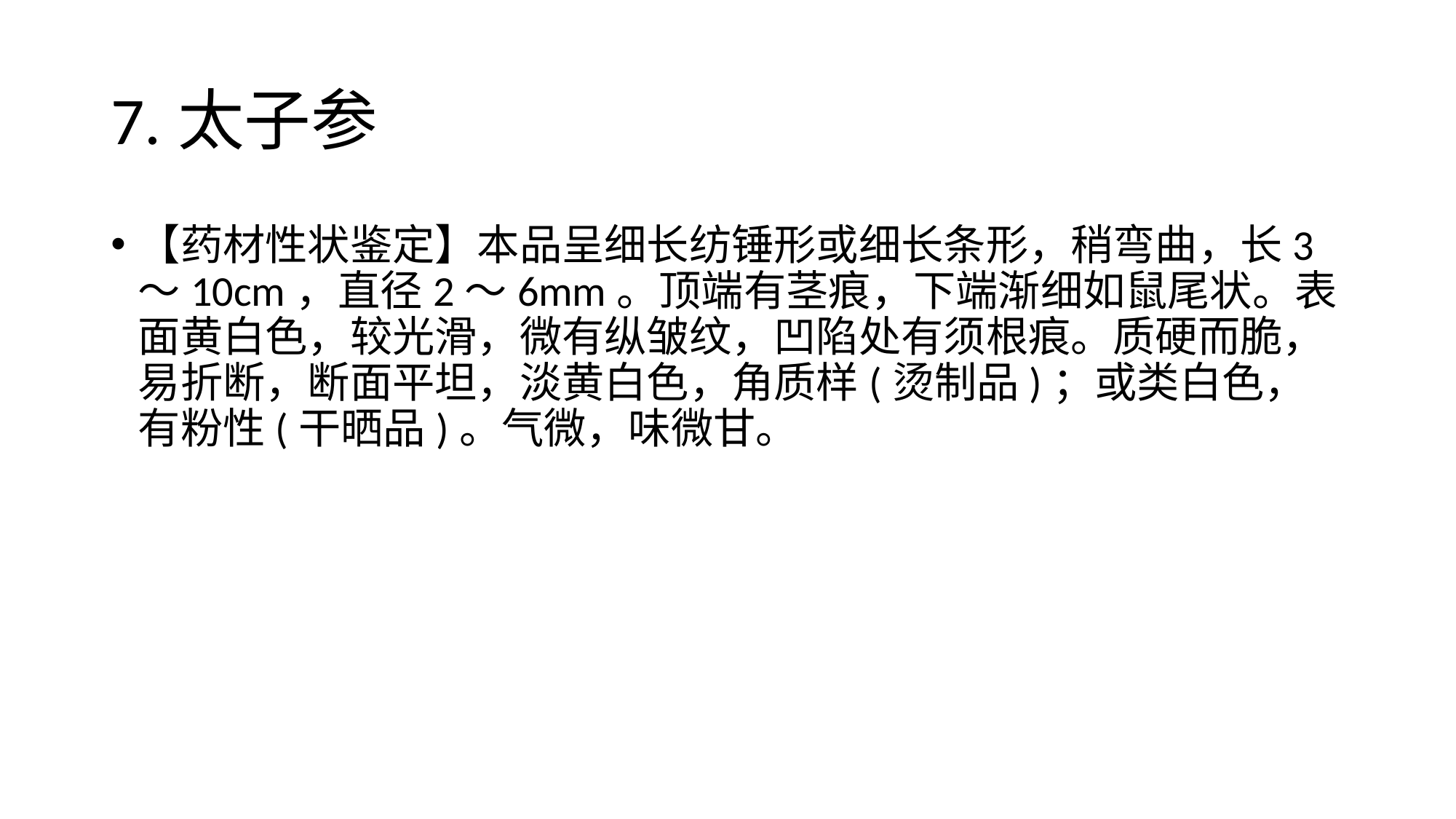

# 7.太子参
【药材性状鉴定】本品呈细长纺锤形或细长条形，稍弯曲，长3～10cm，直径2～6mm。顶端有茎痕，下端渐细如鼠尾状。表面黄白色，较光滑，微有纵皱纹，凹陷处有须根痕。质硬而脆，易折断，断面平坦，淡黄白色，角质样(烫制品)；或类白色，有粉性(干晒品)。气微，味微甘。